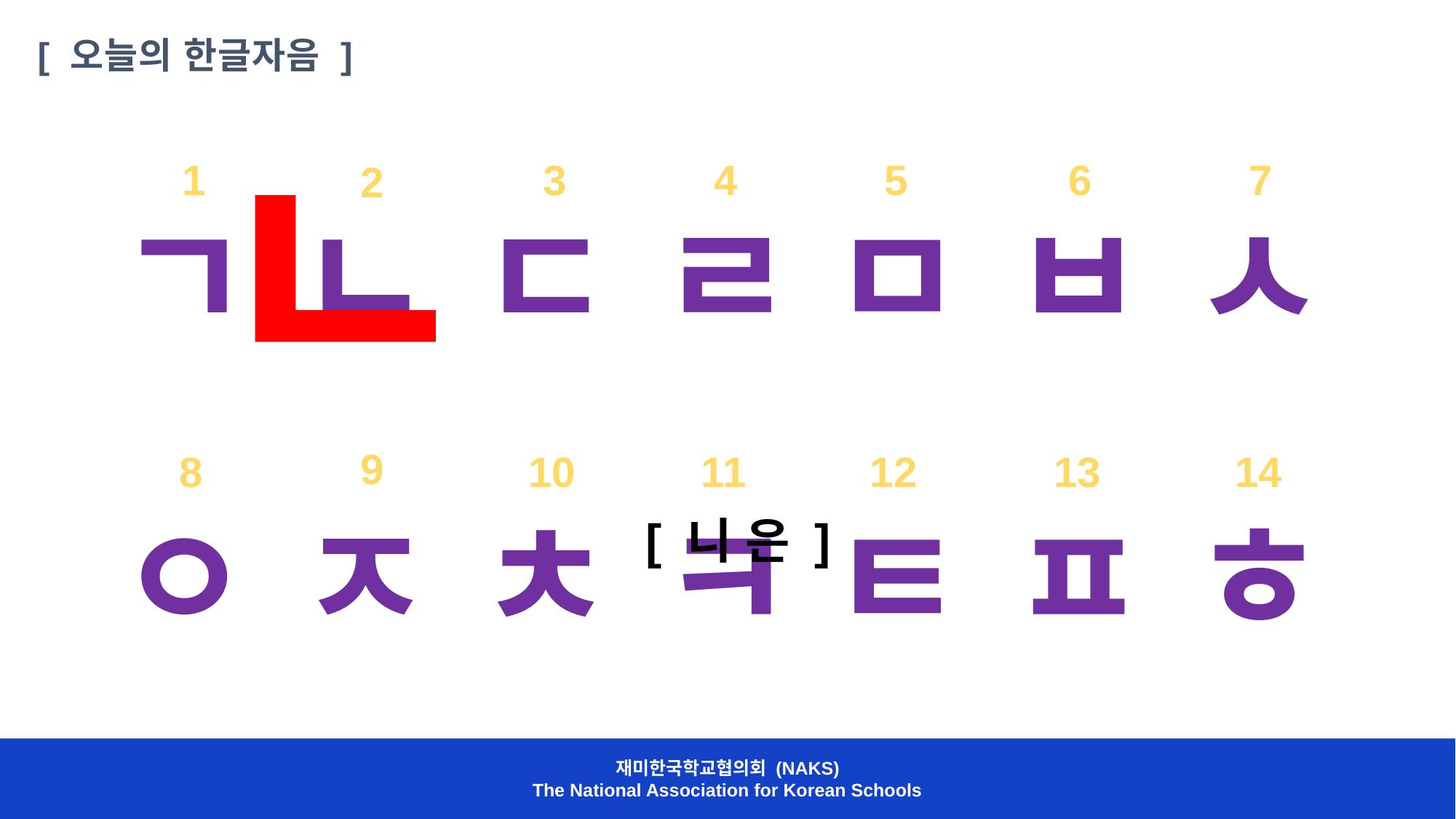

[ 오늘의 한글자음 ]
ㄴ
1
3
4
5
6
7
2
ㄱ
ㄴ
ㄷ
ㄹ
ㅁ
ㅂ
ㅅ
9
8
10
11
12
13
14
ㅇ
ㅈ
ㅊ
ㅋ
ㅌ
ㅍ
ㅎ
[ 니 은 ]
재미한국학교협의회 (NAKS)
The National Association for Korean Schools